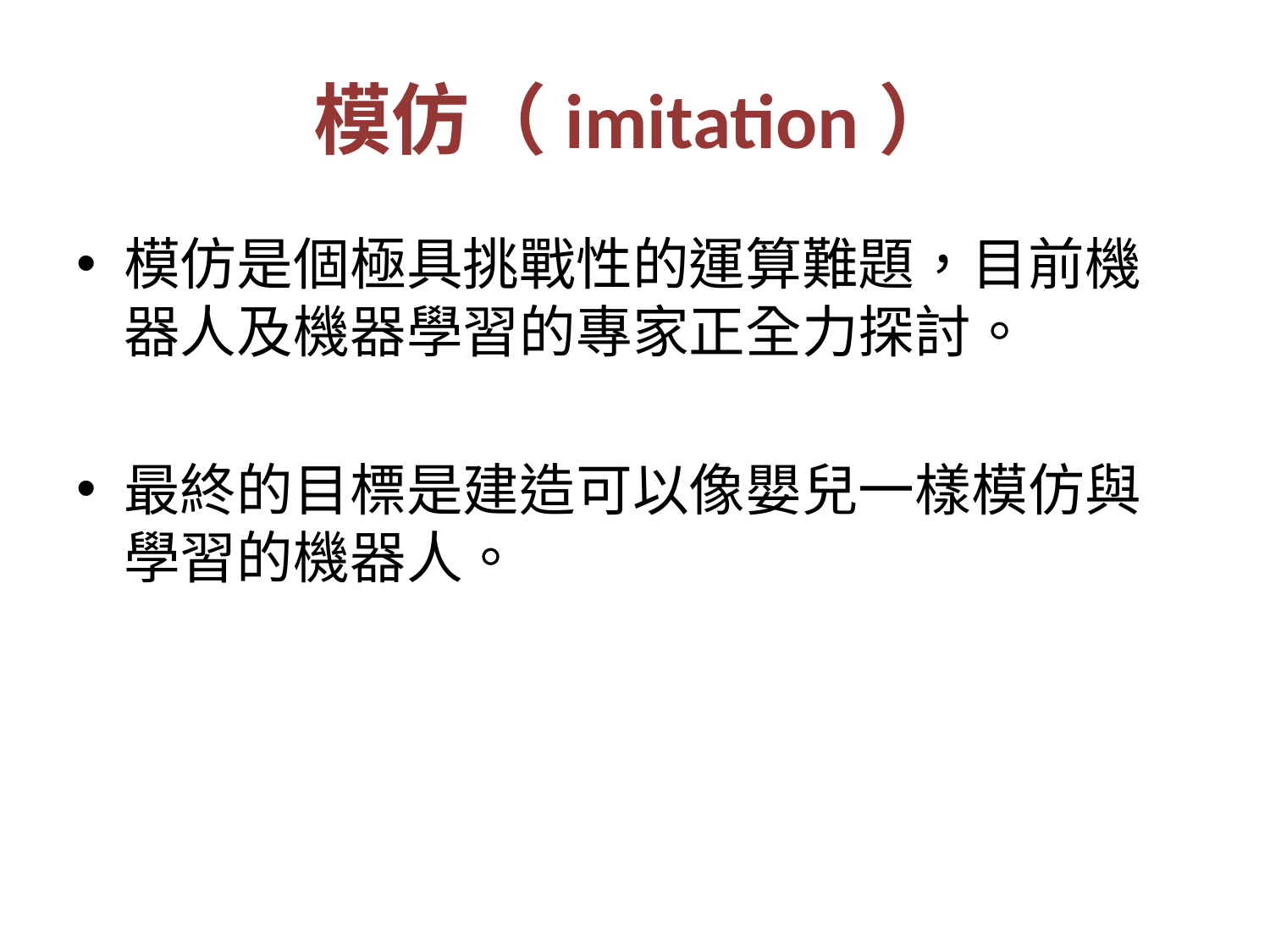

# 模仿（imitation）
模仿是個極具挑戰性的運算難題，目前機器人及機器學習的專家正全力探討。

最終的目標是建造可以像嬰兒一樣模仿與學習的機器人。